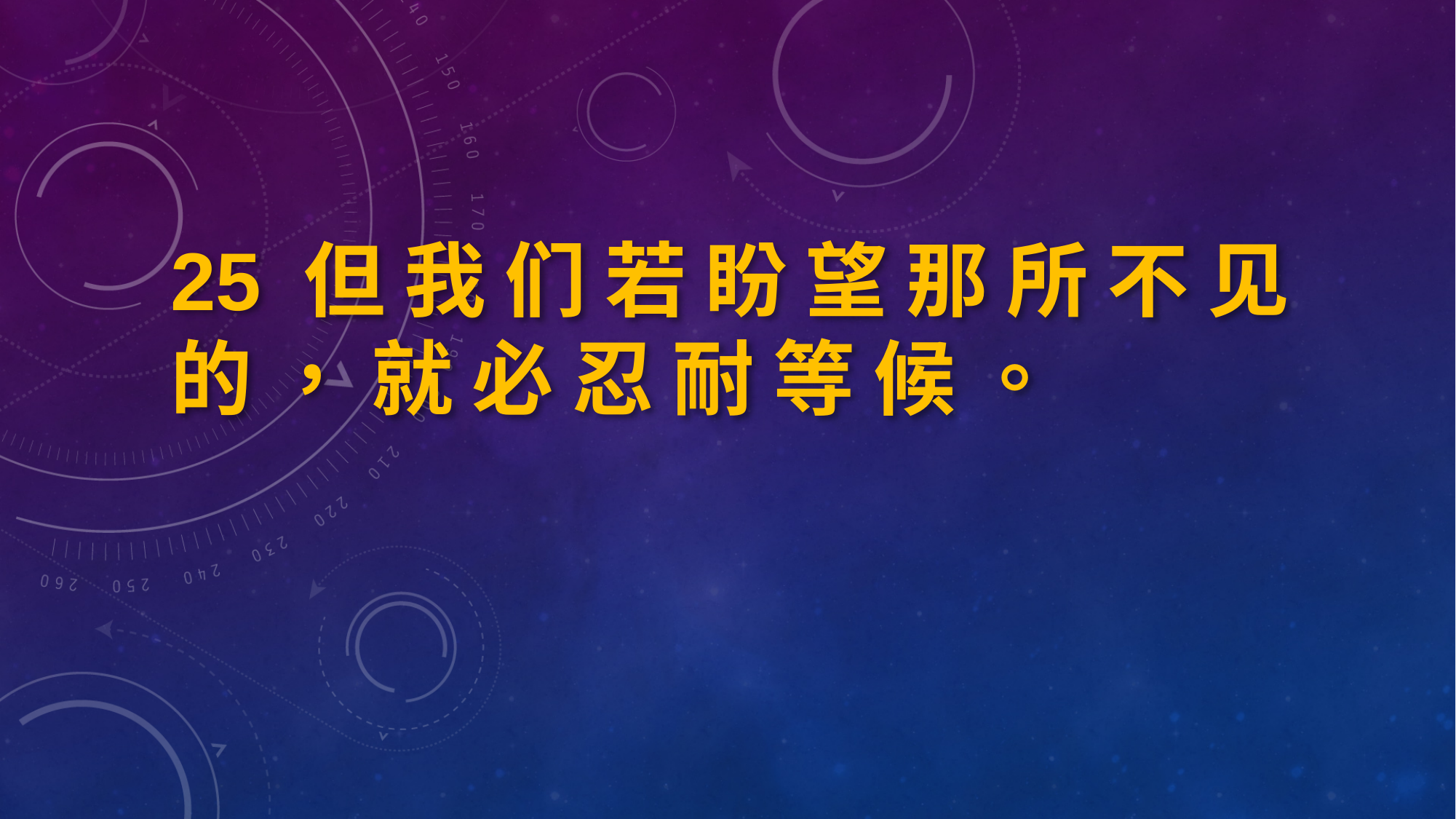

25 但 我 们 若 盼 望 那 所 不 见 的 ， 就 必 忍 耐 等 候 。